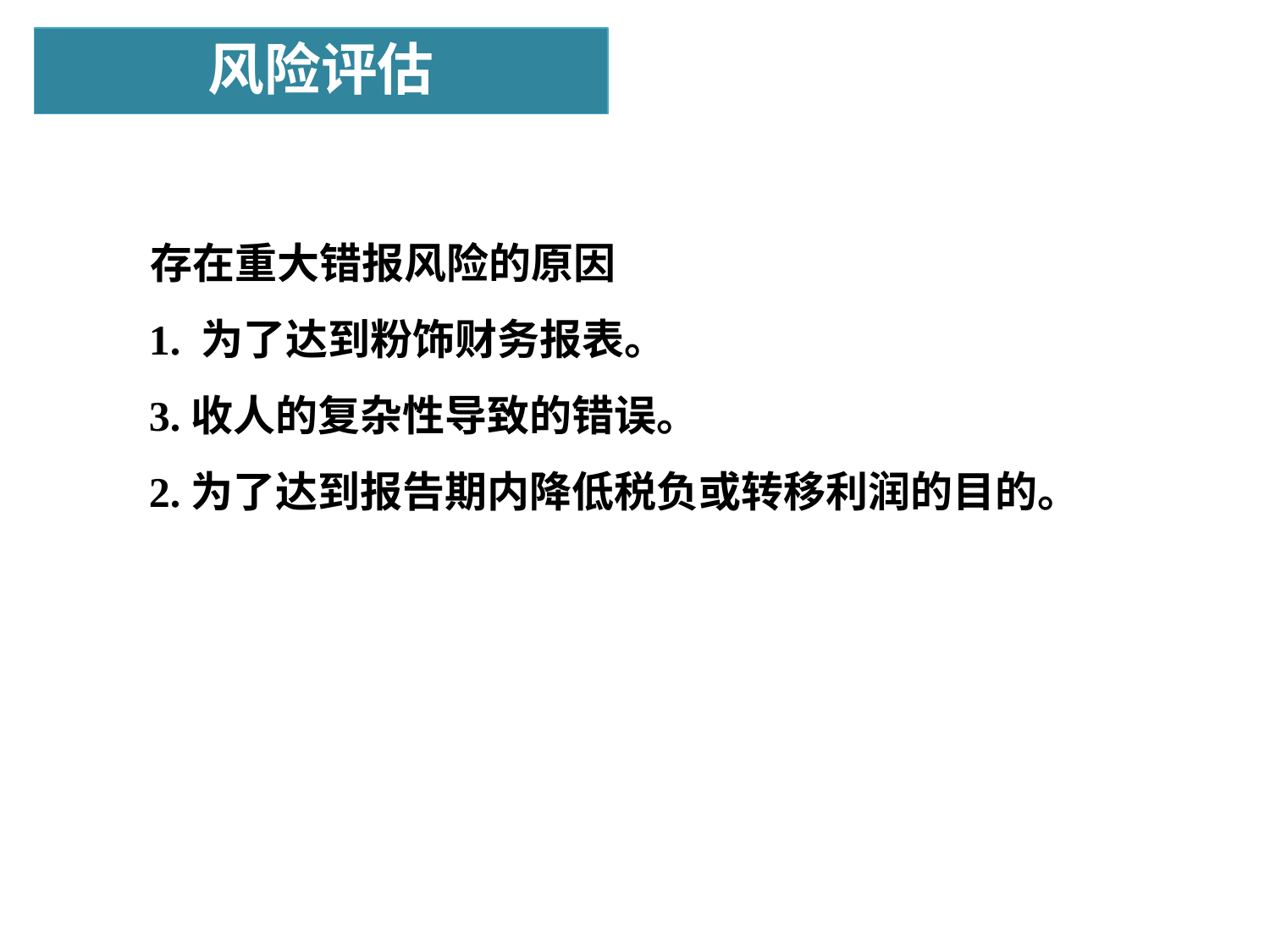

风险评估

存在重大错报风险的原因
1. 为了达到粉饰财务报表。
3.收人的复杂性导致的错误。
2.为了达到报告期内降低税负或转移利润的目的。